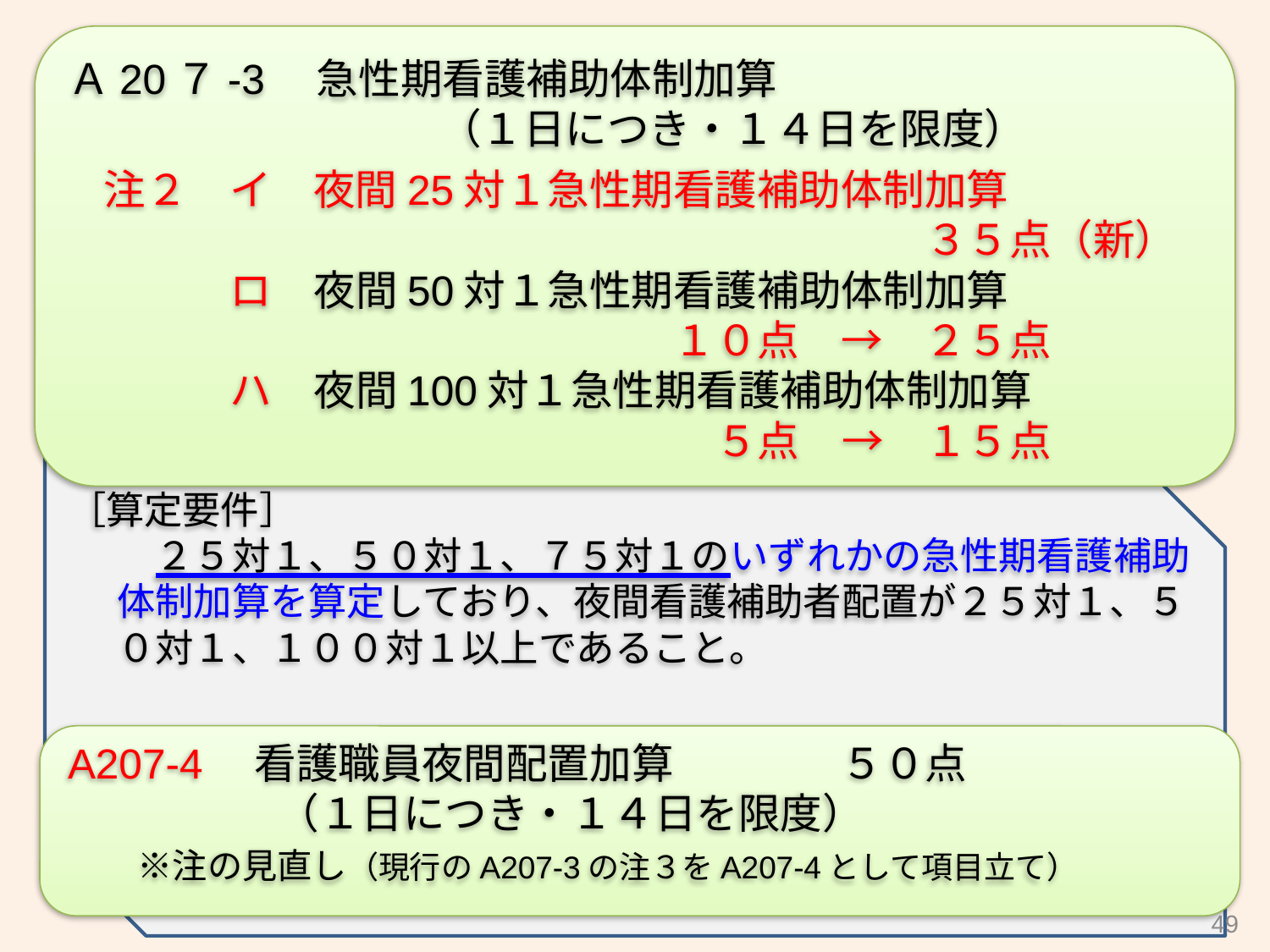

Ａ20７-3　急性期看護補助体制加算
　　　　　　　　（１日につき・１４日を限度）
注２　イ　夜間25対１急性期看護補助体制加算
　　　　　　　　　　　　　　　　　　　３５点（新）
　　　ロ　夜間50対１急性期看護補助体制加算
　　　　　　　　　　　　　１０点　→　２５点
　　　ハ　夜間100対１急性期看護補助体制加算
　　　　　　　　　　　　　　５点　→　１５点
［算定要件］
　２５対１、５０対１、７５対１のいずれかの急性期看護補助体制加算を算定しており、夜間看護補助者配置が２５対１、５０対１、１００対１以上であること。

A207-4　看護職員夜間配置加算　　　　５０点
　　　　　（１日につき・１４日を限度）
　　※注の見直し（現行のA207-3の注３をA207-4として項目立て）

49